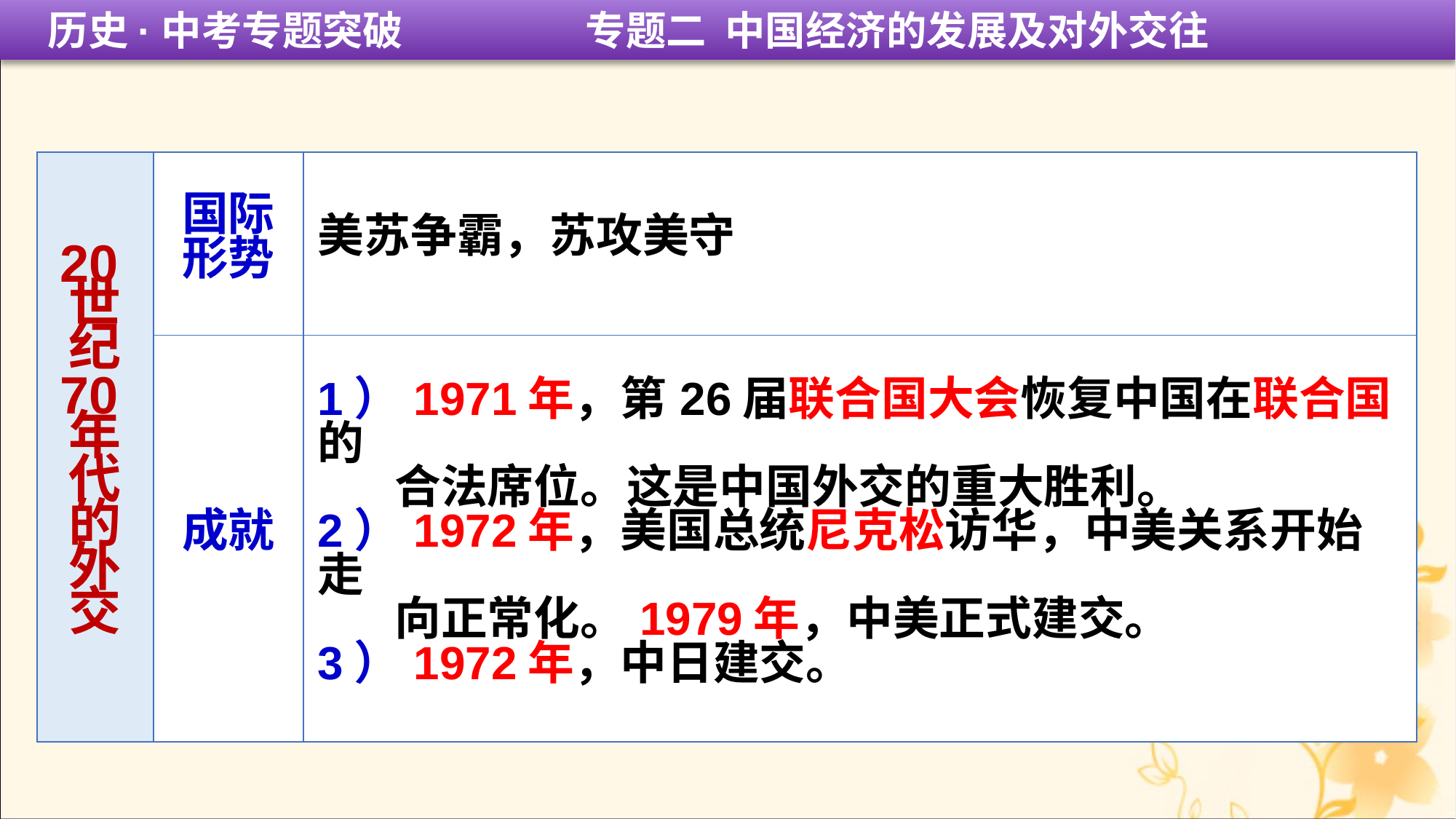

历史·中考专题突破                    专题二  中国经济的发展及对外交往
| 20世纪 70年代 的外交 | 国际形势 | 美苏争霸，苏攻美守 |
| --- | --- | --- |
|  | 成就 | 1）1971年，第26届联合国大会恢复中国在联合国的 合法席位。这是中国外交的重大胜利。 2）1972年，美国总统尼克松访华，中美关系开始走 向正常化。1979年，中美正式建交。 3）1972年，中日建交。 |